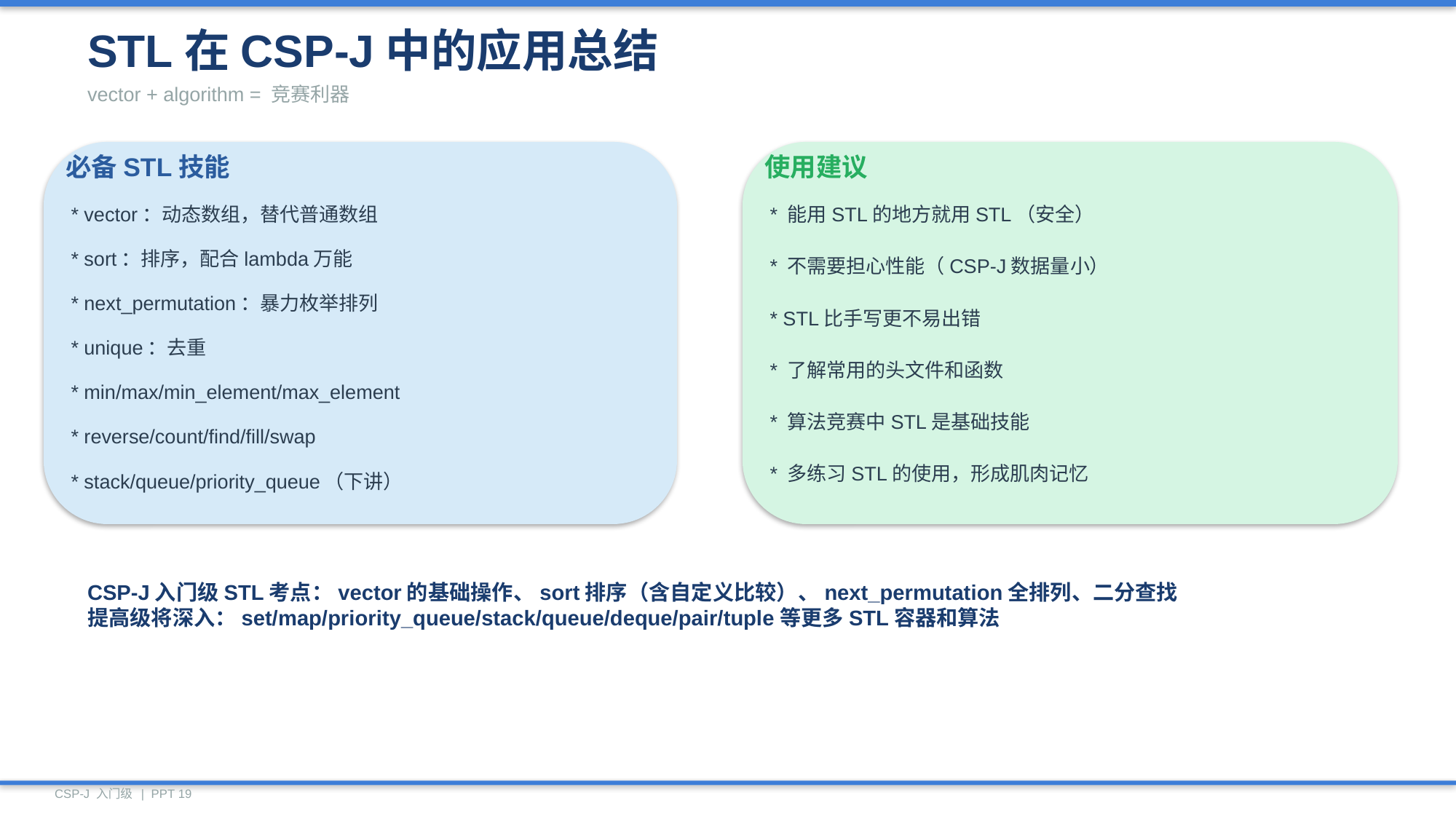

STL在CSP-J中的应用总结
vector + algorithm = 竞赛利器

必备STL技能
使用建议
* vector：动态数组，替代普通数组
* 能用STL的地方就用STL（安全）
* sort：排序，配合lambda万能
* 不需要担心性能（CSP-J数据量小）
* next_permutation：暴力枚举排列
* STL比手写更不易出错
* unique：去重
* 了解常用的头文件和函数
* min/max/min_element/max_element
* 算法竞赛中STL是基础技能
* reverse/count/find/fill/swap
* 多练习STL的使用，形成肌肉记忆
* stack/queue/priority_queue（下讲）
CSP-J入门级STL考点：vector的基础操作、sort排序（含自定义比较）、next_permutation全排列、二分查找
提高级将深入：set/map/priority_queue/stack/queue/deque/pair/tuple等更多STL容器和算法

CSP-J 入门级  |  PPT 19